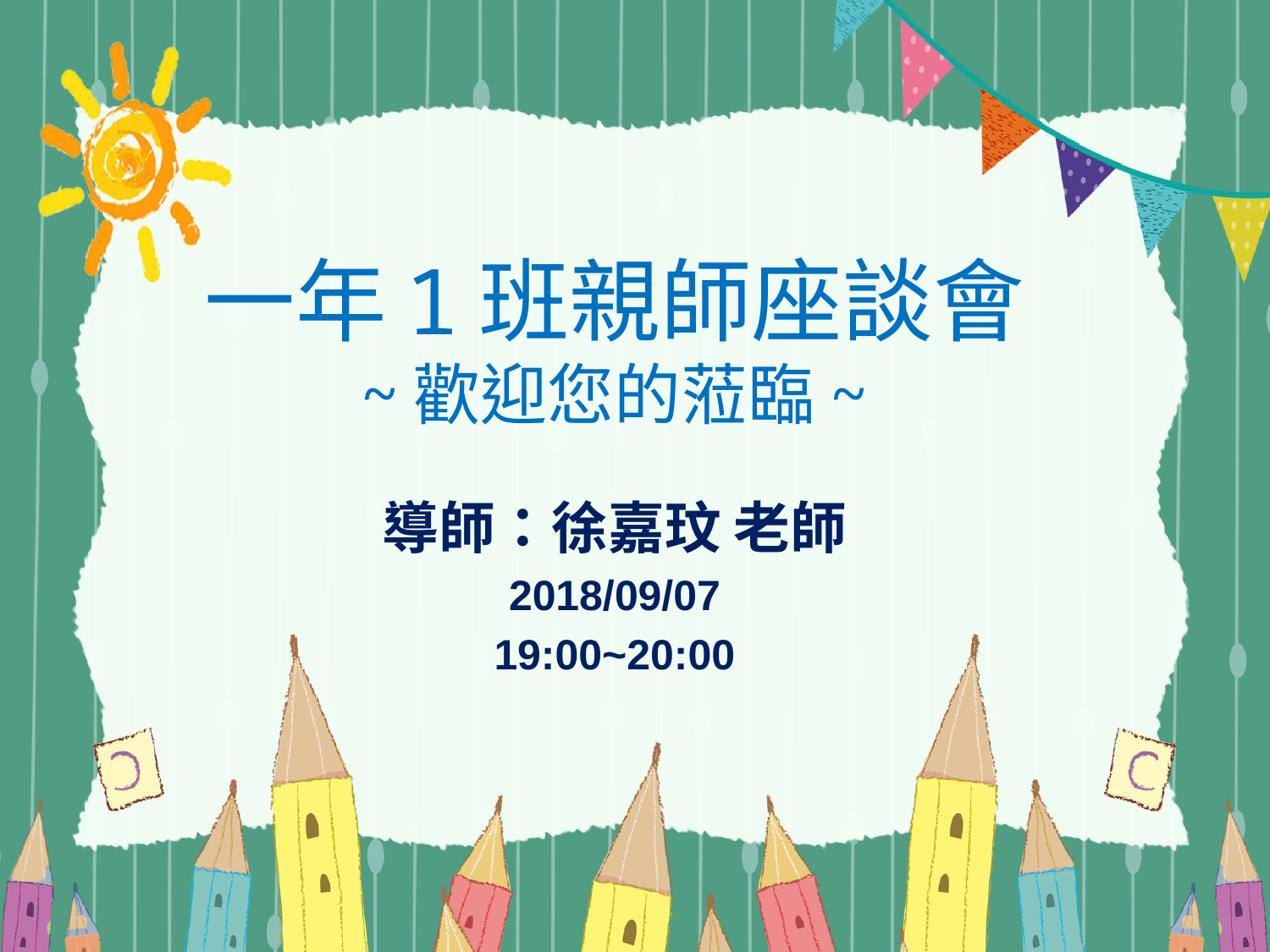

# 一年1班親師座談會 ~歡迎您的蒞臨~
導師：徐嘉玟 老師
2018/09/07
19:00~20:00